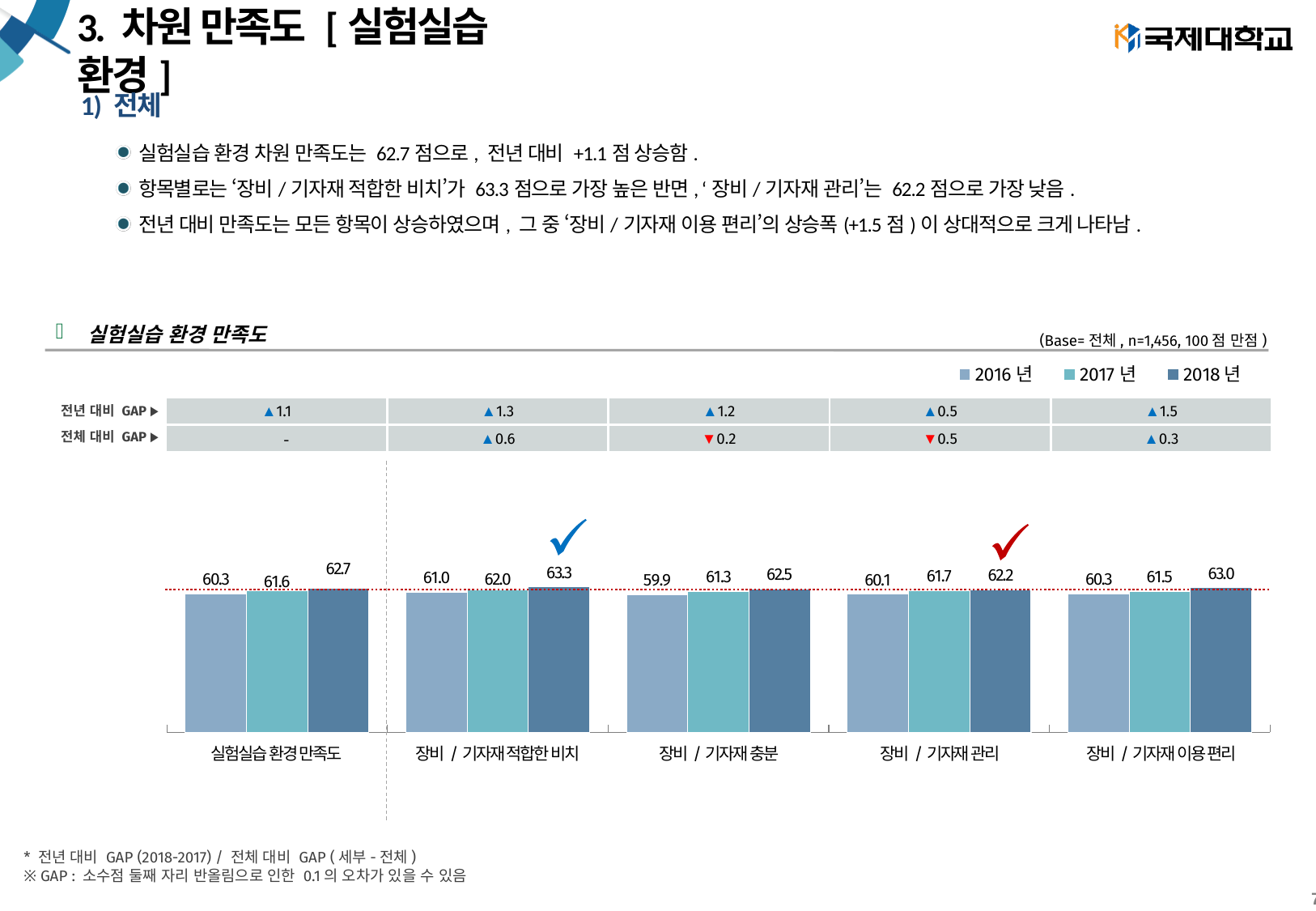

# 3. 차원 만족도 [실험실습 환경]
1) 전체
실험실습 환경 차원 만족도는 62.7점으로, 전년 대비 +1.1점 상승함.
항목별로는 ‘장비/기자재 적합한 비치’가 63.3점으로 가장 높은 반면, ‘장비/기자재 관리’는 62.2점으로 가장 낮음.
전년 대비 만족도는 모든 항목이 상승하였으며, 그 중 ‘장비/기자재 이용 편리’의 상승폭(+1.5점)이 상대적으로 크게 나타남.
실험실습 환경 만족도
(Base=전체, n=1,456, 100점 만점)

### Chart

| Category | 2016년 | 2017년 | 2018년 |
|---|---|---|---|
| ● 실험실습 환경 만족도 | 60.33719468664852 | 61.62272727272729 | 62.71889577112757 |
| 장비/기자재 적합한 비치 | 61.035423841961894 | 61.97864551555825 | 63.25992200040606 |
| 장비/기자재 충분 | 59.90009291553135 | 61.33856009762046 | 62.54307374216402 |
| 장비/기자재 관리 | 60.10445136239784 | 61.693288590604084 | 62.20156106510333 |
| 장비/기자재 이용 편리 | 60.25466166439292 | 61.45689865689864 | 62.95913682271351 |
| ▲1.1 | ▲1.3 | ▲1.2 | ▲0.5 | ▲1.5 |
| --- | --- | --- | --- | --- |
| - | ▲0.6 | ▼0.2 | ▼0.5 | ▲0.3 |
전년 대비 GAP ▶
전체 대비 GAP ▶

| 실험실습 환경 만족도 | 장비/기자재 적합한 비치 | 장비/기자재 충분 | 장비/기자재 관리 | 장비/기자재 이용 편리 |
| --- | --- | --- | --- | --- |
* 전년 대비 GAP (2018-2017) / 전체 대비 GAP (세부-전체)
※ GAP : 소수점 둘째 자리 반올림으로 인한 0.1의 오차가 있을 수 있음